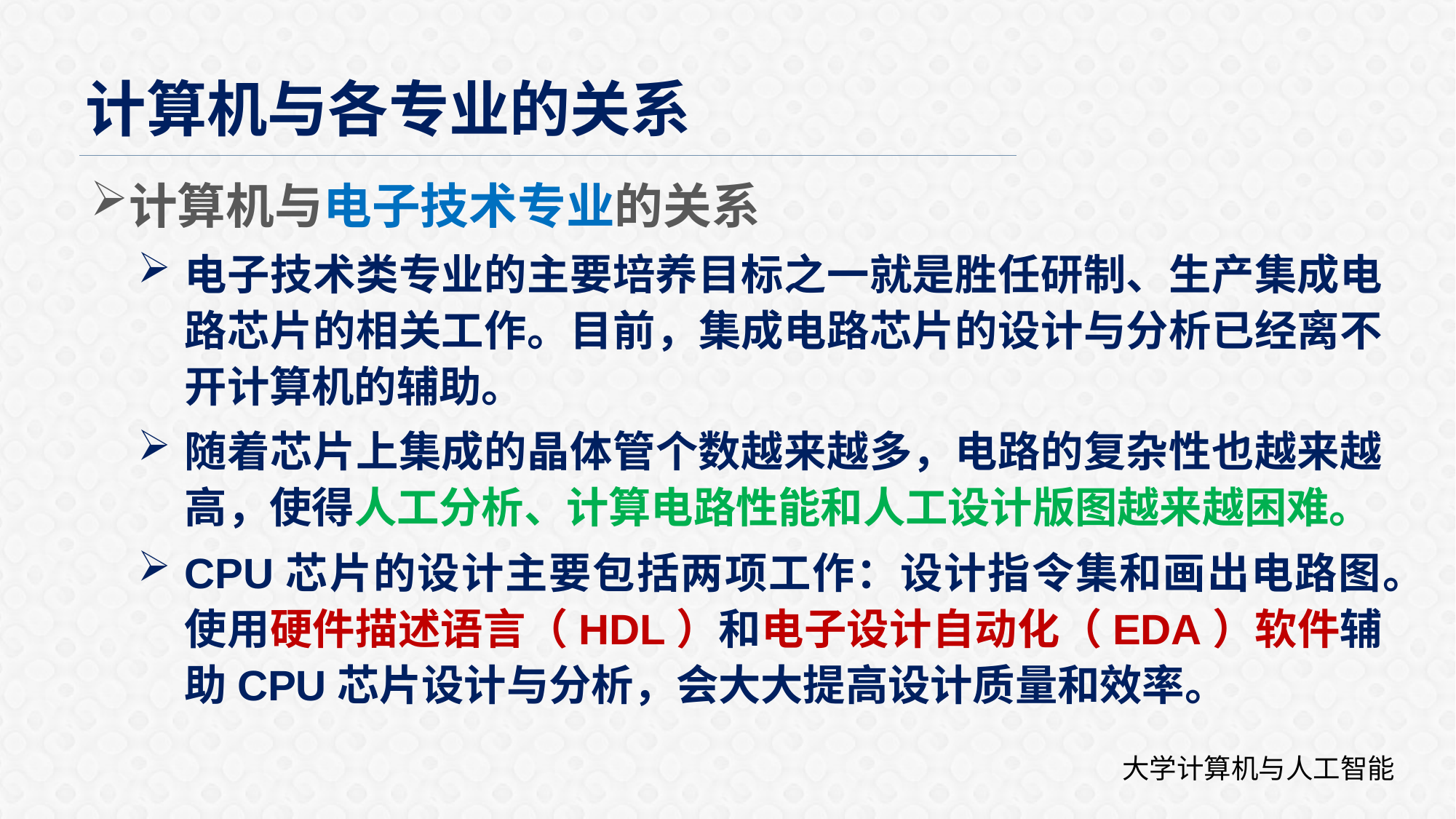

计算机与各专业的关系
计算机与电子技术专业的关系
电子技术类专业的主要培养目标之一就是胜任研制、生产集成电路芯片的相关工作。目前，集成电路芯片的设计与分析已经离不开计算机的辅助。
随着芯片上集成的晶体管个数越来越多，电路的复杂性也越来越高，使得人工分析、计算电路性能和人工设计版图越来越困难。
CPU芯片的设计主要包括两项工作：设计指令集和画出电路图。使用硬件描述语言（HDL）和电子设计自动化（EDA）软件辅助CPU芯片设计与分析，会大大提高设计质量和效率。